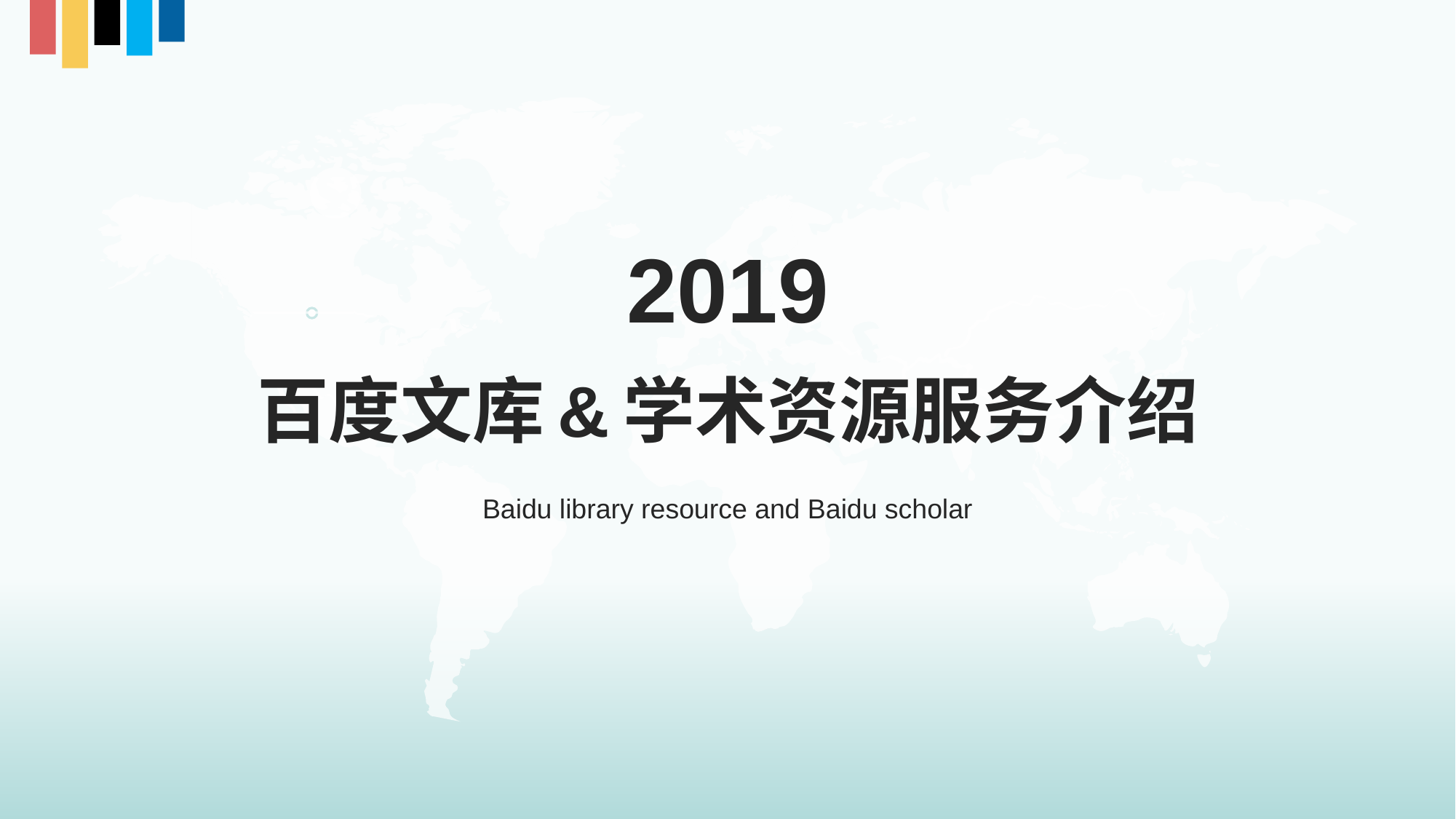

2019

# 百度文库&学术资源服务介绍
Baidu library resource and Baidu scholar